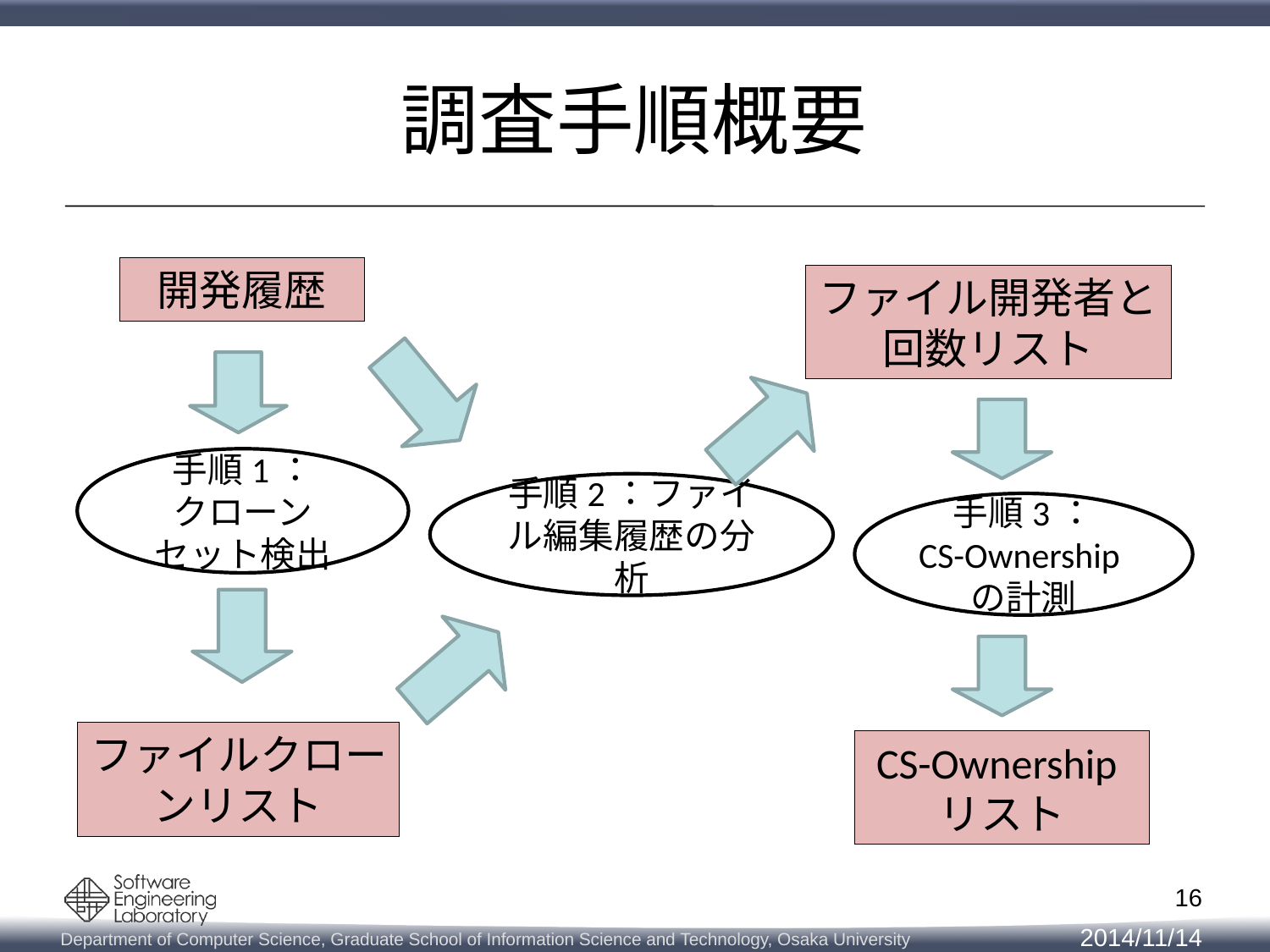

# 調査手順概要
開発履歴
ファイル開発者と回数リスト

手順1：
クローンセット検出
手順2：ファイル編集履歴の分析
手順3：
CS-Ownershipの計測

ファイルクローンリスト
CS-Ownershipリスト
16
2014/11/14